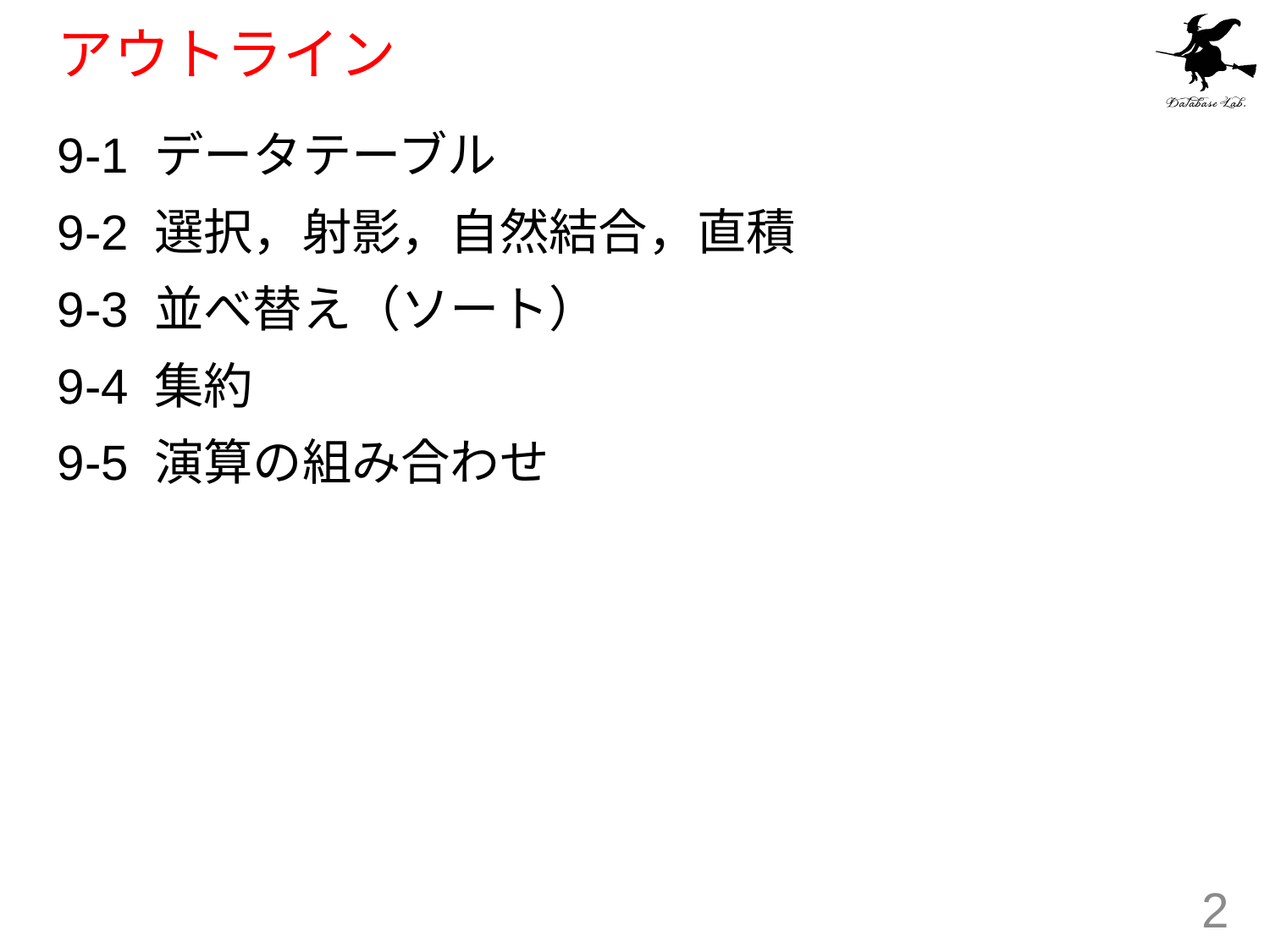

# アウトライン
9-1 データテーブル
9-2 選択，射影，自然結合，直積
9-3 並べ替え（ソート）
9-4 集約
9-5 演算の組み合わせ
2